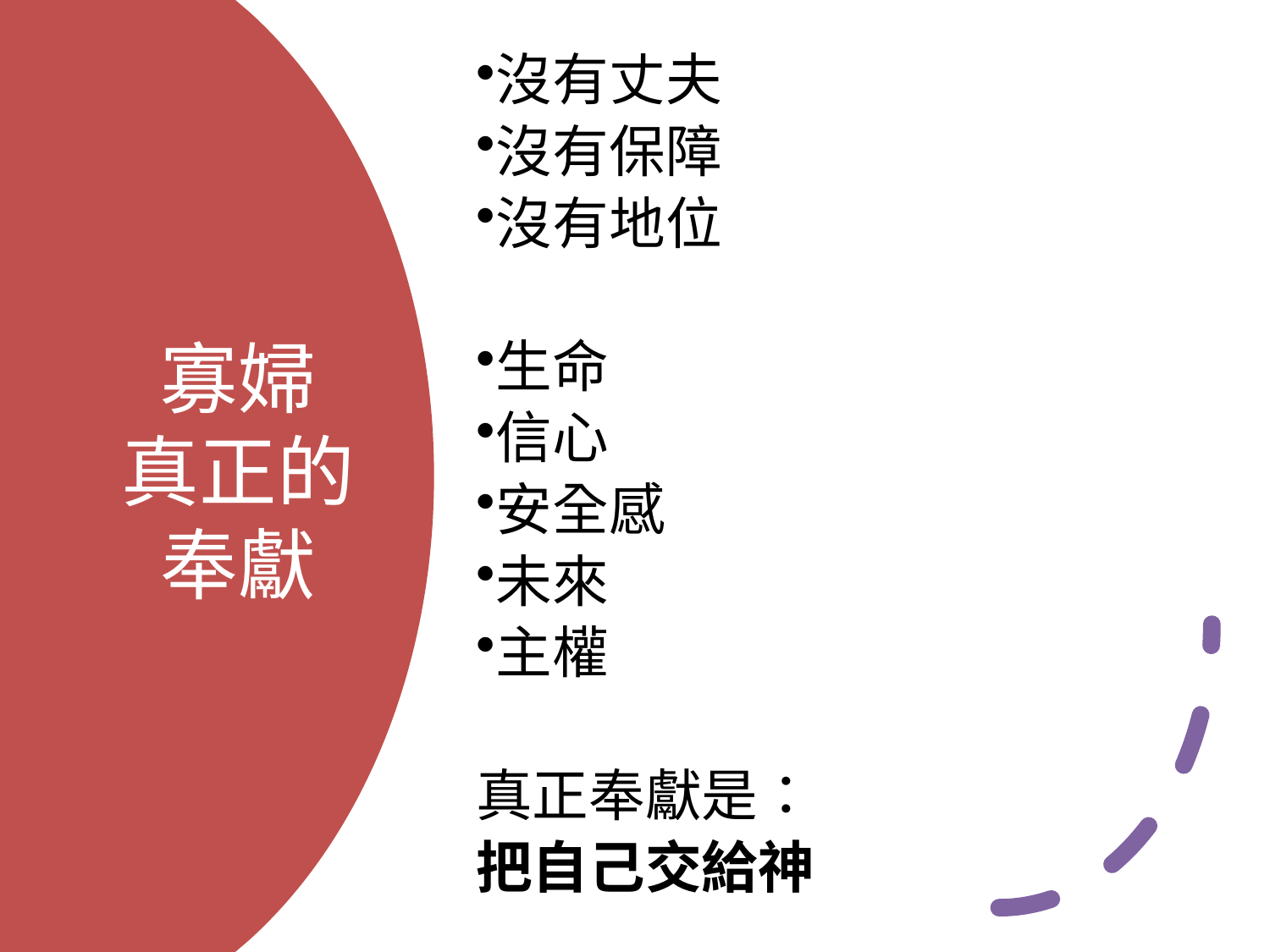

沒有丈夫
沒有保障
沒有地位

生命
信心
安全感
未來
主權

真正奉獻是：
把自己交給神
# 寡婦 真正的奉獻